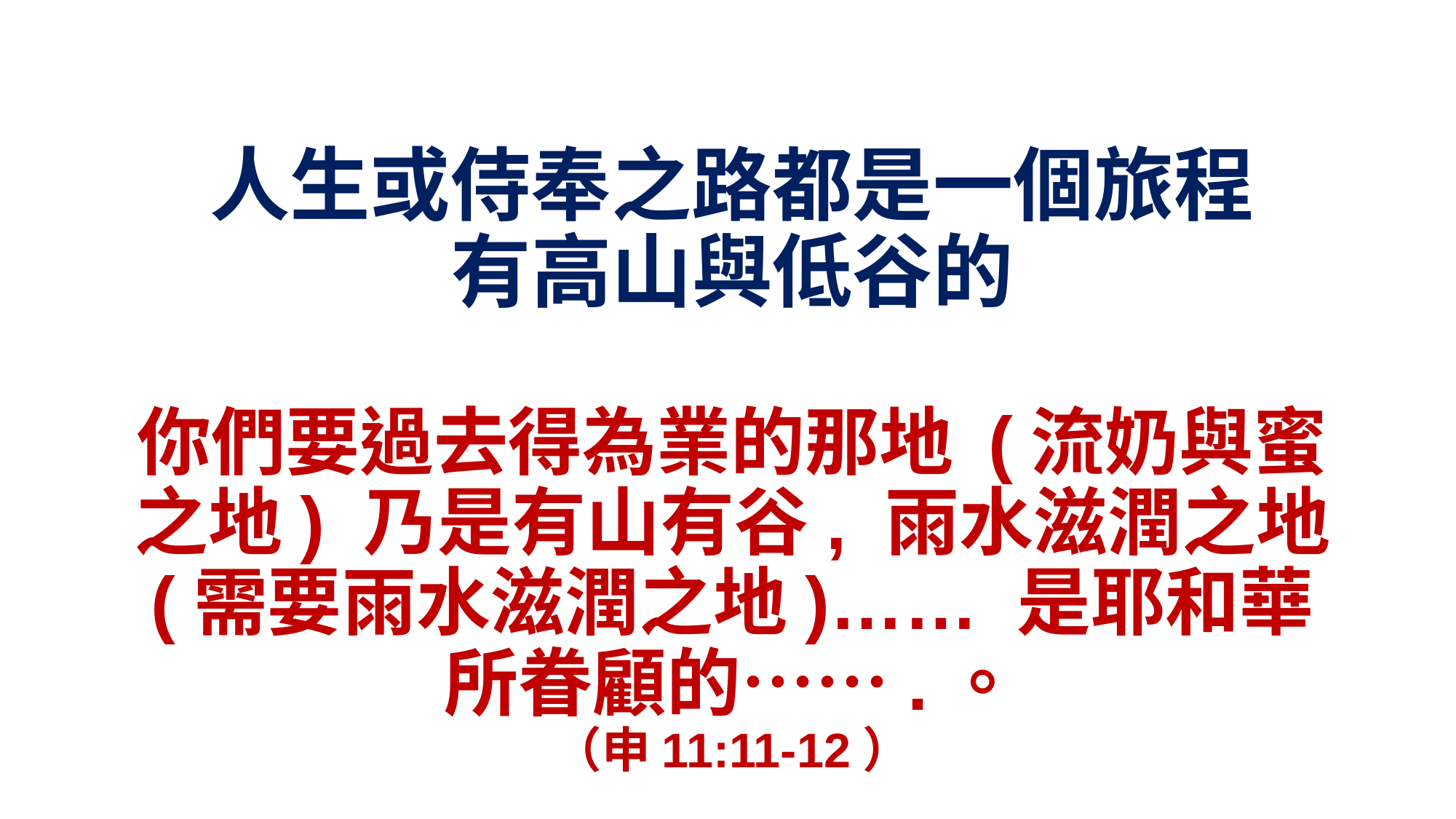

# 人生或侍奉之路都是一個旅程 有高山與低谷的 你們要過去得為業的那地 (流奶與蜜之地) 乃是有山有谷, 雨水滋潤之地 (需要雨水滋潤之地)…… 是耶和華所眷顧的…….。 （申11:11-12）